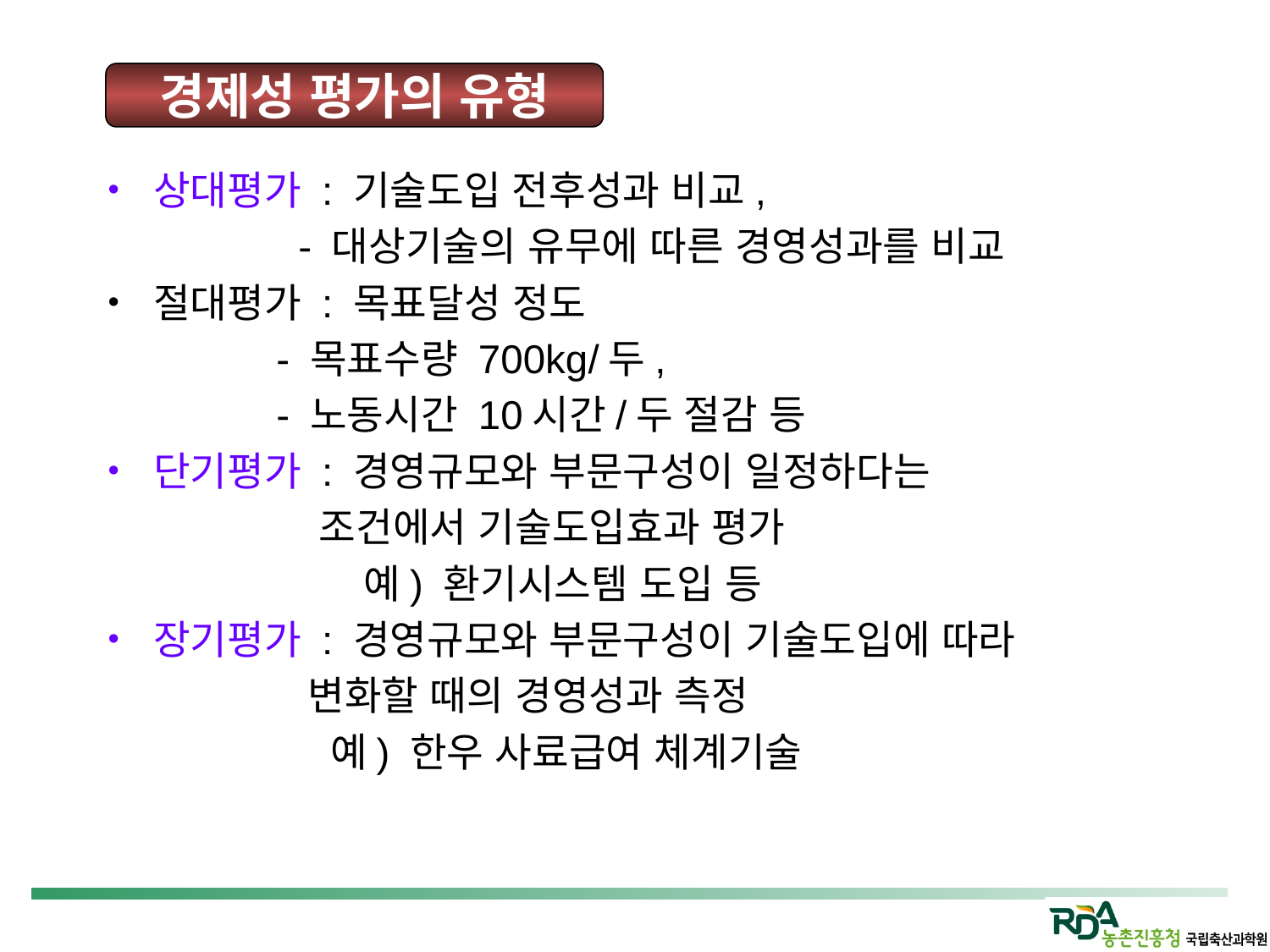

경제성 평가의 유형
상대평가 : 기술도입 전후성과 비교,
                  - 대상기술의 유무에 따른 경영성과를 비교
절대평가 : 목표달성 정도
               - 목표수량 700kg/두,
               - 노동시간 10시간/두 절감 등
단기평가 : 경영규모와 부문구성이 일정하다는
                  조건에서 기술도입효과 평가
                      예) 환기시스템 도입 등
장기평가 : 경영규모와 부문구성이 기술도입에 따라
                 변화할 때의 경영성과 측정
                   예) 한우 사료급여 체계기술